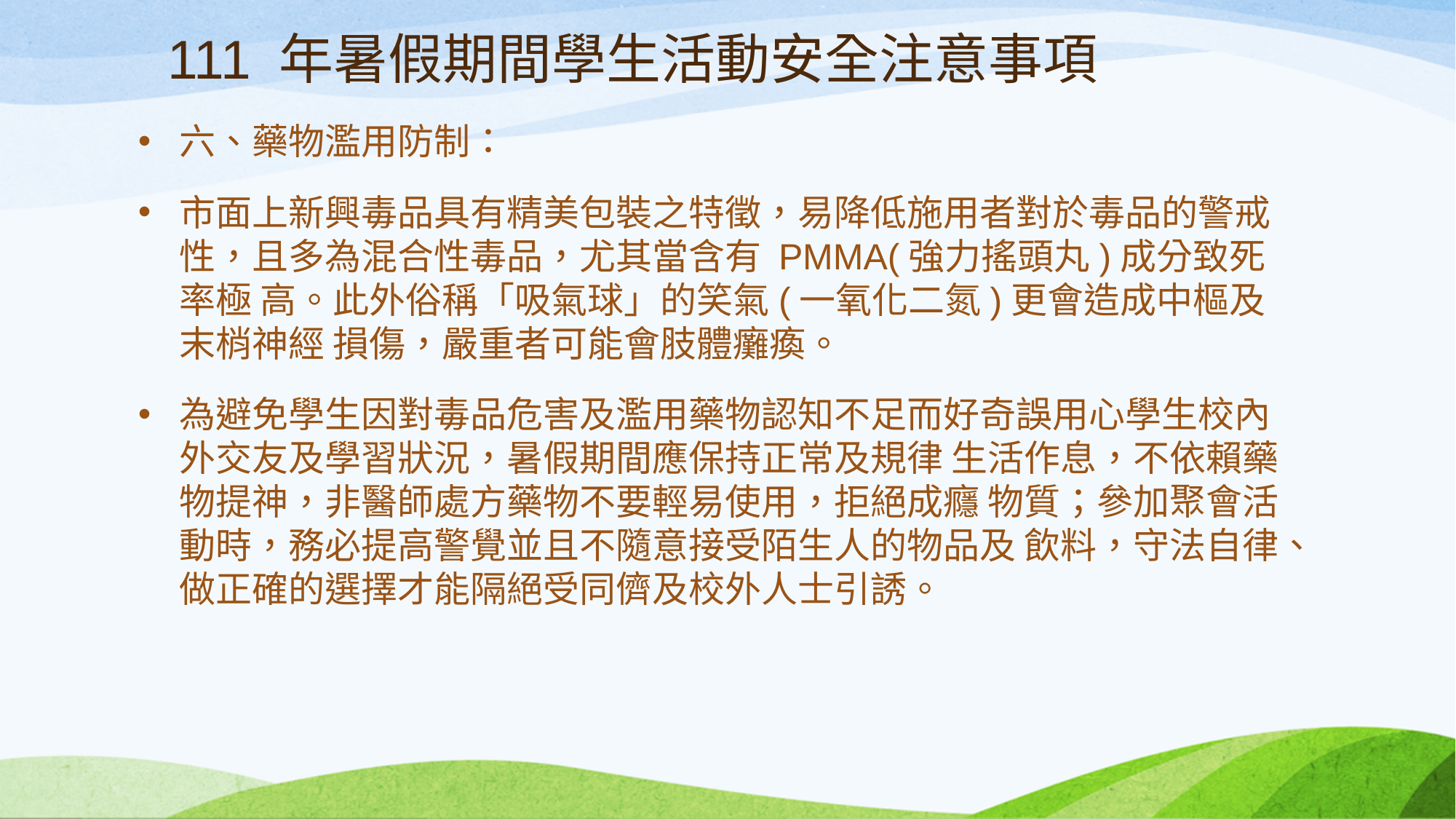

# 111 年暑假期間學生活動安全注意事項
六、藥物濫用防制：
市面上新興毒品具有精美包裝之特徵，易降低施用者對於毒品的警戒 性，且多為混合性毒品，尤其當含有 PMMA(強力搖頭丸)成分致死率極 高。此外俗稱「吸氣球」的笑氣(一氧化二氮)更會造成中樞及末梢神經 損傷，嚴重者可能會肢體癱瘓。
為避免學生因對毒品危害及濫用藥物認知不足而好奇誤用心學生校內外交友及學習狀況，暑假期間應保持正常及規律 生活作息，不依賴藥物提神，非醫師處方藥物不要輕易使用，拒絕成癮 物質；參加聚會活動時，務必提高警覺並且不隨意接受陌生人的物品及 飲料，守法自律、做正確的選擇才能隔絕受同儕及校外人士引誘。